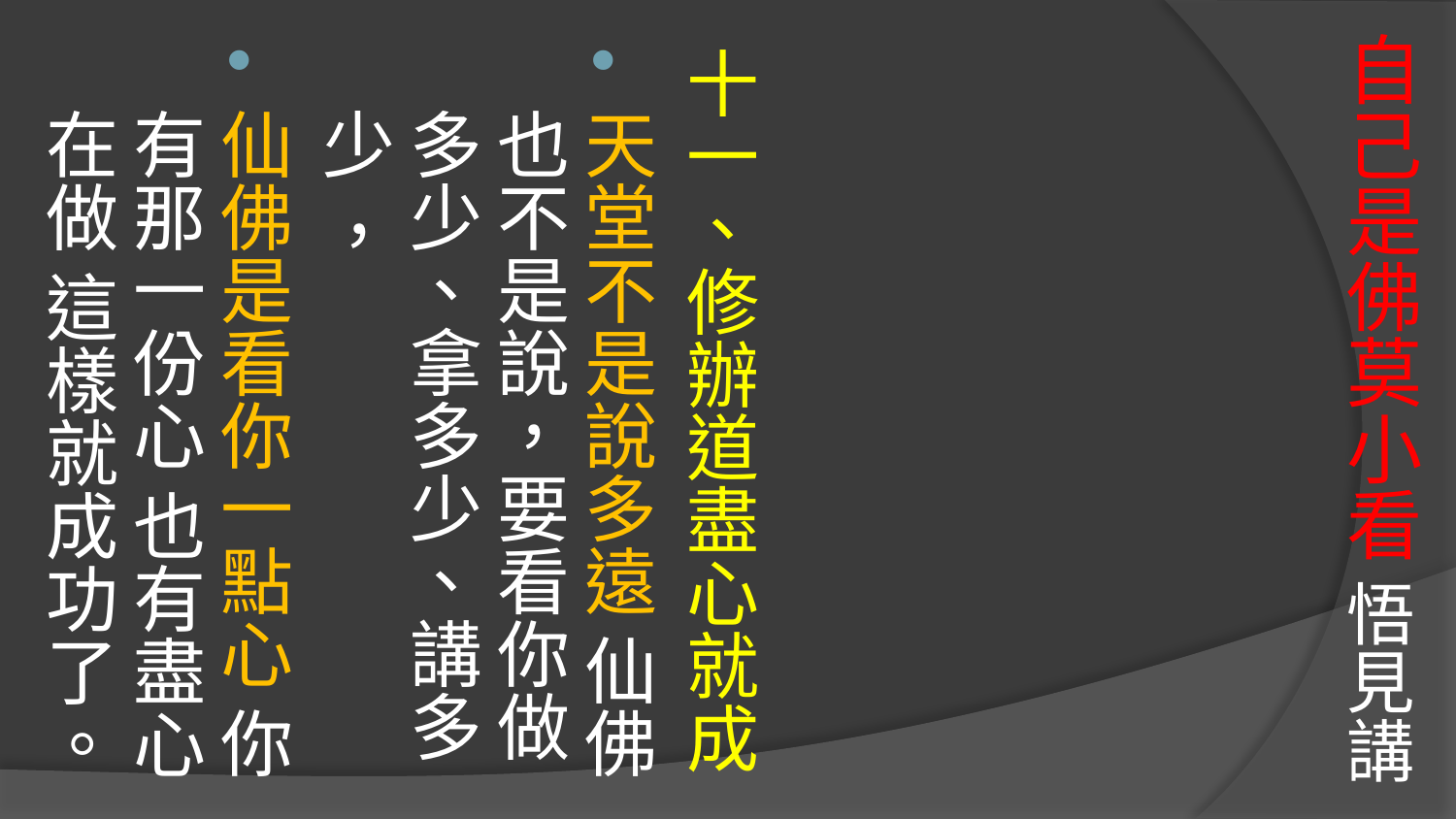

# 自己是佛莫小看 悟見講
十一、修辦道盡心就成
天堂不是說多遠 仙佛也不是說，要看你做多少、拿多少、講多少 ，
仙佛是看你一點心 你有那一份心 也有盡心在做 這樣就成功了。